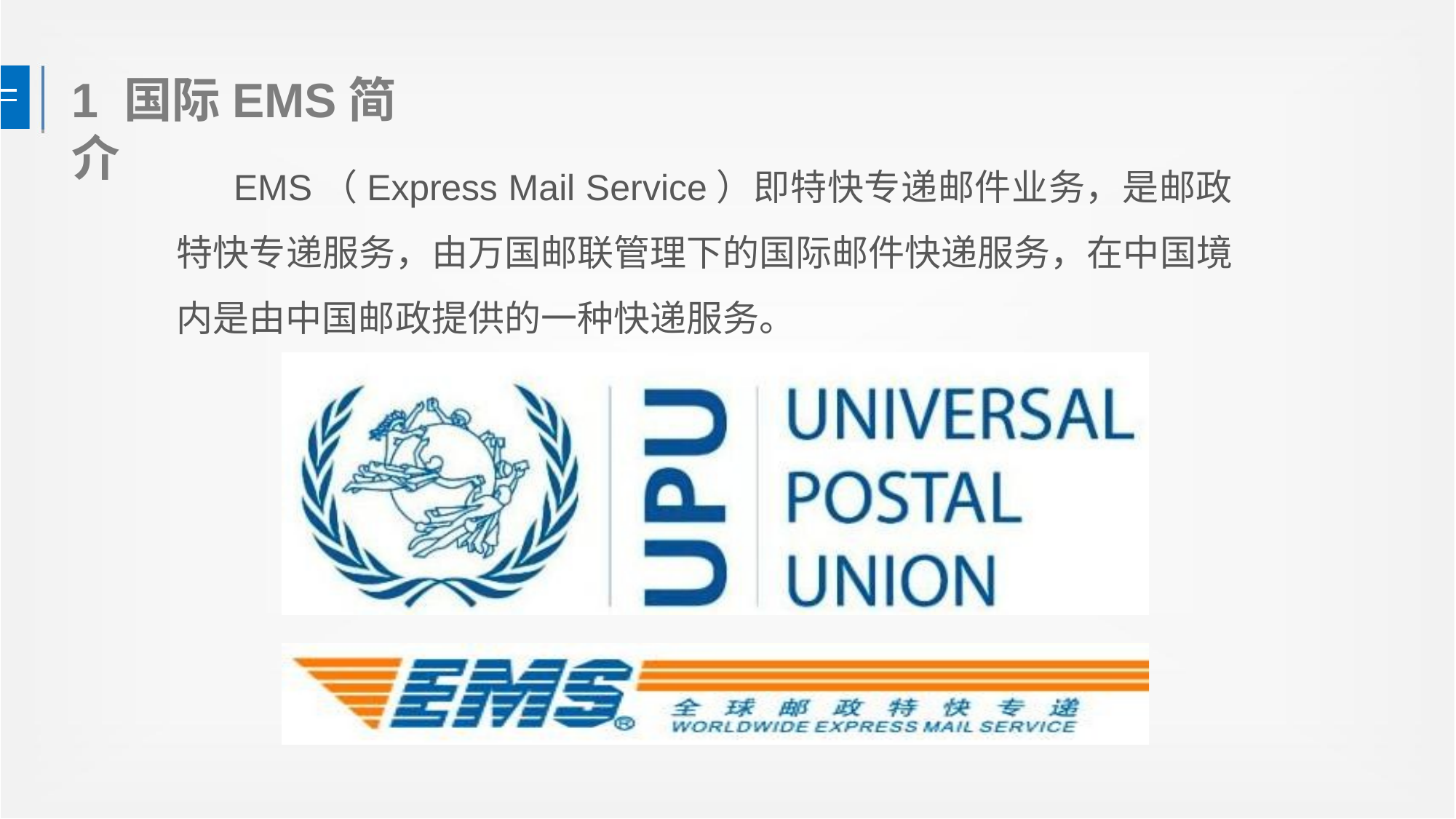

1 国际EMS简介

EMS（Express Mail Service）即特快专递邮件业务，是邮政 特快专递服务，由万国邮联管理下的国际邮件快递服务，在中国境 内是由中国邮政提供的一种快递服务。